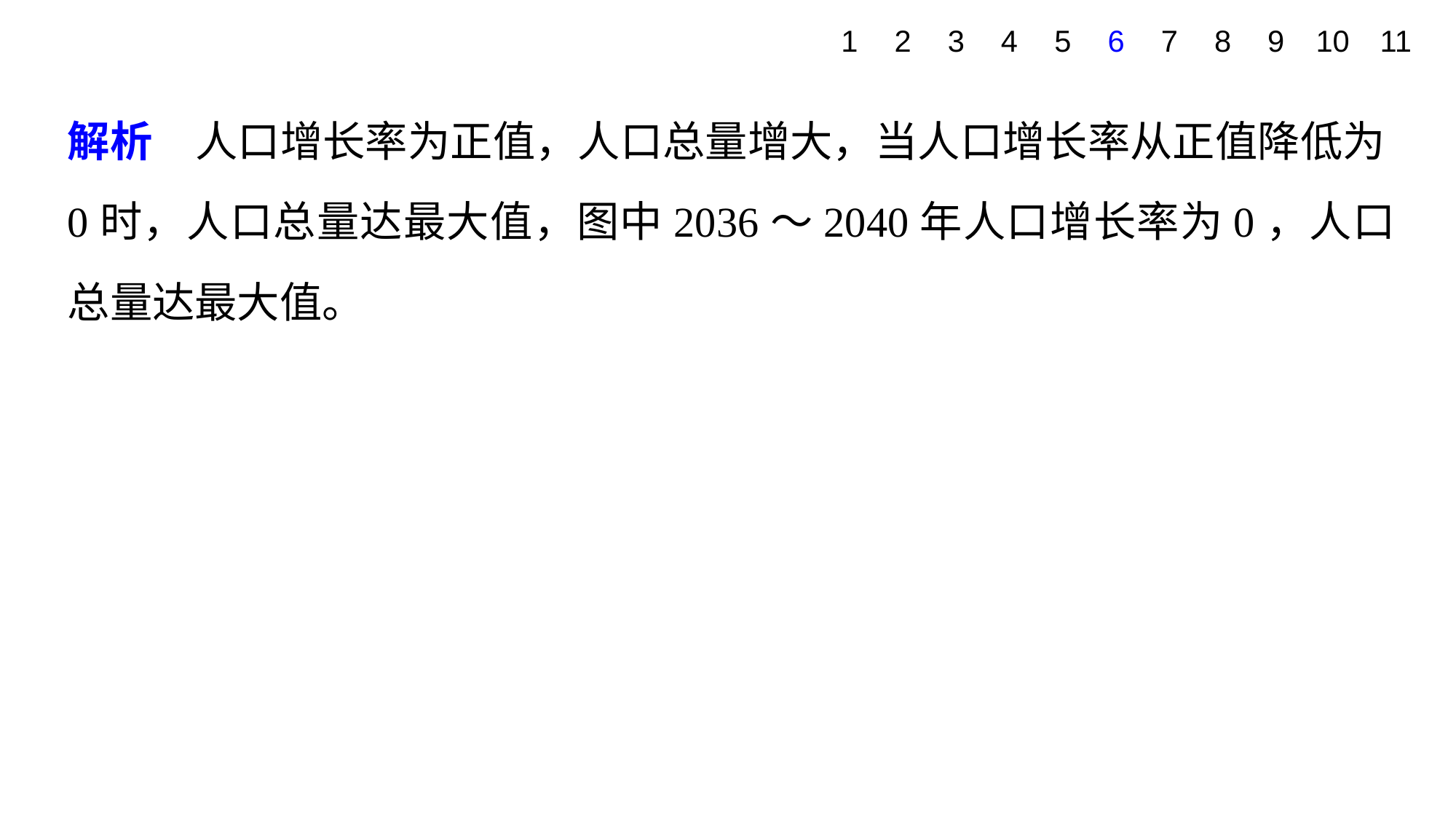

1
2
3
4
5
6
7
8
9
10
11
解析　人口增长率为正值，人口总量增大，当人口增长率从正值降低为0时，人口总量达最大值，图中2036～2040年人口增长率为0，人口总量达最大值。